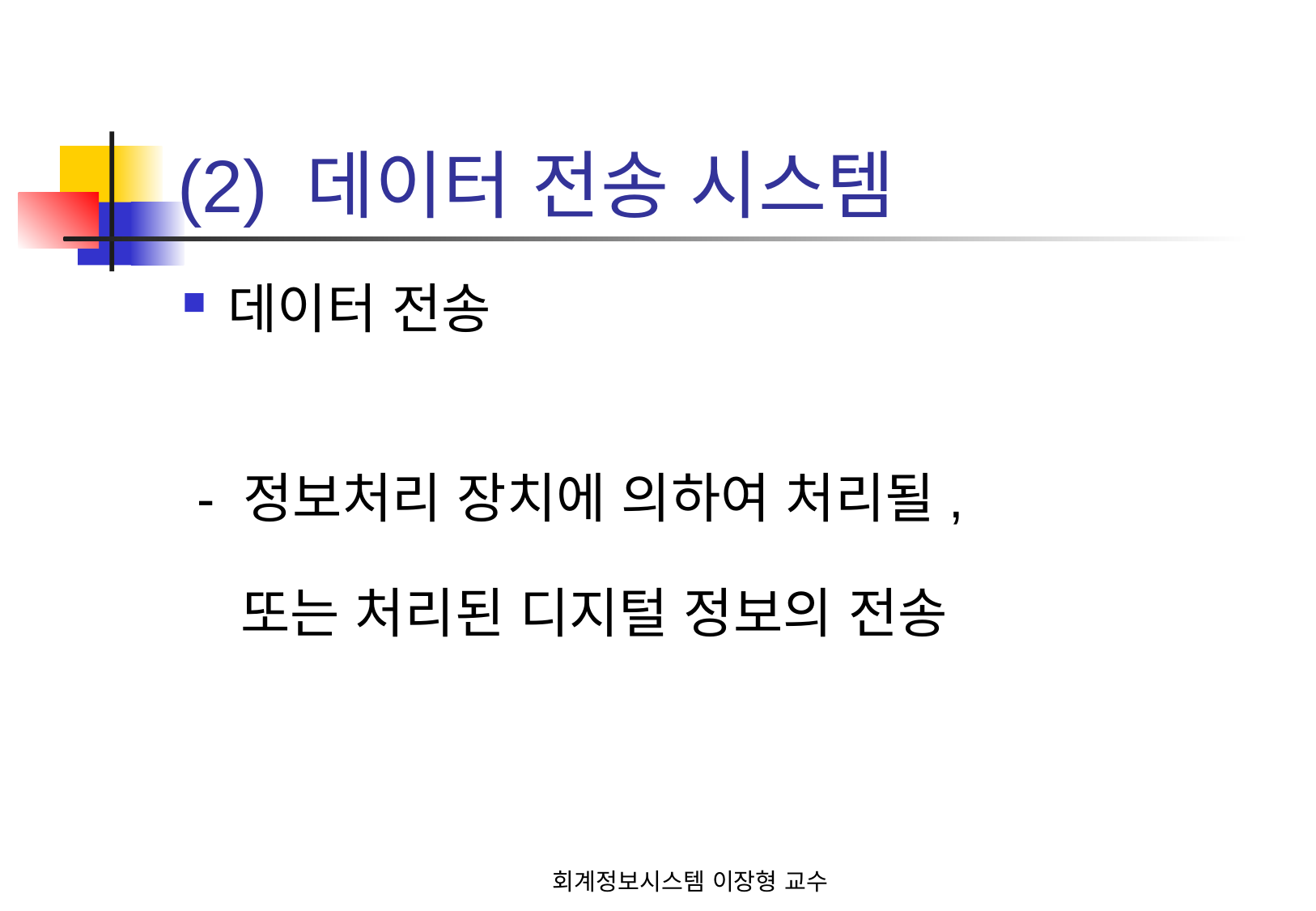

# (2) 데이터 전송 시스템
데이터 전송

 - 정보처리 장치에 의하여 처리될,
   또는 처리된 디지털 정보의 전송

회계정보시스템 이장형 교수